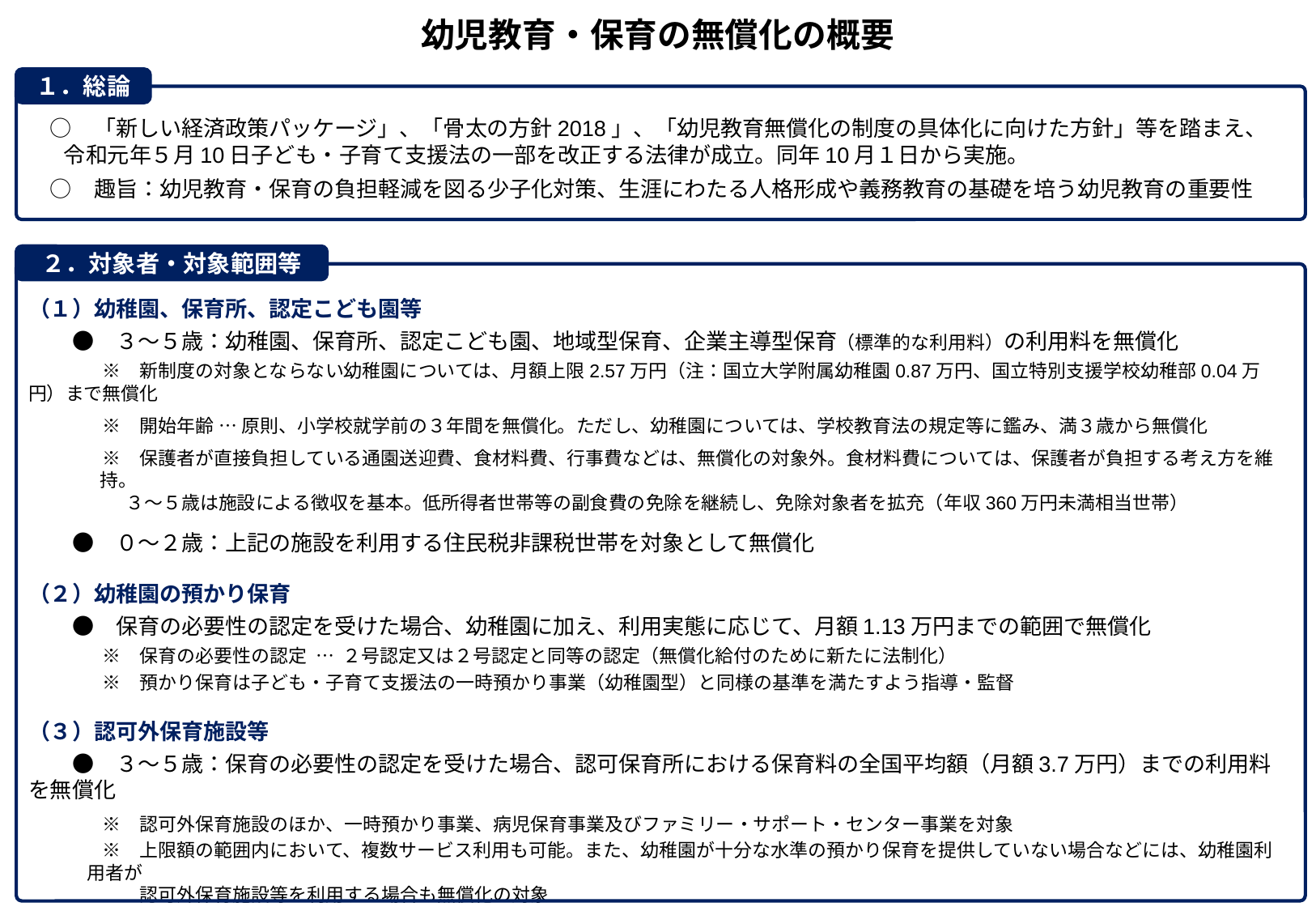

幼児教育・保育の無償化の概要
１．総論

　○　「新しい経済政策パッケージ」、「骨太の方針2018」、「幼児教育無償化の制度の具体化に向けた方針」等を踏まえ、令和元年５月10日子ども・子育て支援法の一部を改正する法律が成立。同年10月１日から実施。

　○　趣旨：幼児教育・保育の負担軽減を図る少子化対策、生涯にわたる人格形成や義務教育の基礎を培う幼児教育の重要性

（１）幼稚園、保育所、認定こども園等

　　●　３～５歳：幼稚園、保育所、認定こども園、地域型保育、企業主導型保育（標準的な利用料）の利用料を無償化

　　　　※　新制度の対象とならない幼稚園については、月額上限2.57万円（注：国立大学附属幼稚園0.87万円、国立特別支援学校幼稚部0.04万円）まで無償化

　　　　※　開始年齢 … 原則、小学校就学前の３年間を無償化。ただし、幼稚園については、学校教育法の規定等に鑑み、満３歳から無償化

　　　　※　保護者が直接負担している通園送迎費、食材料費、行事費などは、無償化の対象外。食材料費については、保護者が負担する考え方を維持。
　　　　　 ３～５歳は施設による徴収を基本。低所得者世帯等の副食費の免除を継続し、免除対象者を拡充（年収360万円未満相当世帯）

　　●　０～２歳：上記の施設を利用する住民税非課税世帯を対象として無償化

（２）幼稚園の預かり保育

　　●　保育の必要性の認定を受けた場合、幼稚園に加え、利用実態に応じて、月額1.13万円までの範囲で無償化

　　　　※　保育の必要性の認定  …  ２号認定又は２号認定と同等の認定（無償化給付のために新たに法制化）

　　　　※　預かり保育は子ども・子育て支援法の一時預かり事業（幼稚園型）と同様の基準を満たすよう指導・監督

（３）認可外保育施設等

　　●　３～５歳：保育の必要性の認定を受けた場合、認可保育所における保育料の全国平均額（月額3.7万円）までの利用料を無償化

　　　　※　認可外保育施設のほか、一時預かり事業、病児保育事業及びファミリー・サポート・センター事業を対象

　　　　※　上限額の範囲内において、複数サービス利用も可能。また、幼稚園が十分な水準の預かり保育を提供していない場合などには、幼稚園利用者が
　　　　　　認可外保育施設等を利用する場合も無償化の対象

　　　　※　都道府県等に届出を行い、国が定める認可外保育施設の基準を満たすことが必要。ただし、経過措置として５年間の猶予期間を設定

　　●　０～２歳：保育の必要性の認定を受けた住民税非課税世帯の子供たちを対象として、月額4.2万円までの利用料を無償化

２．対象者・対象範囲等